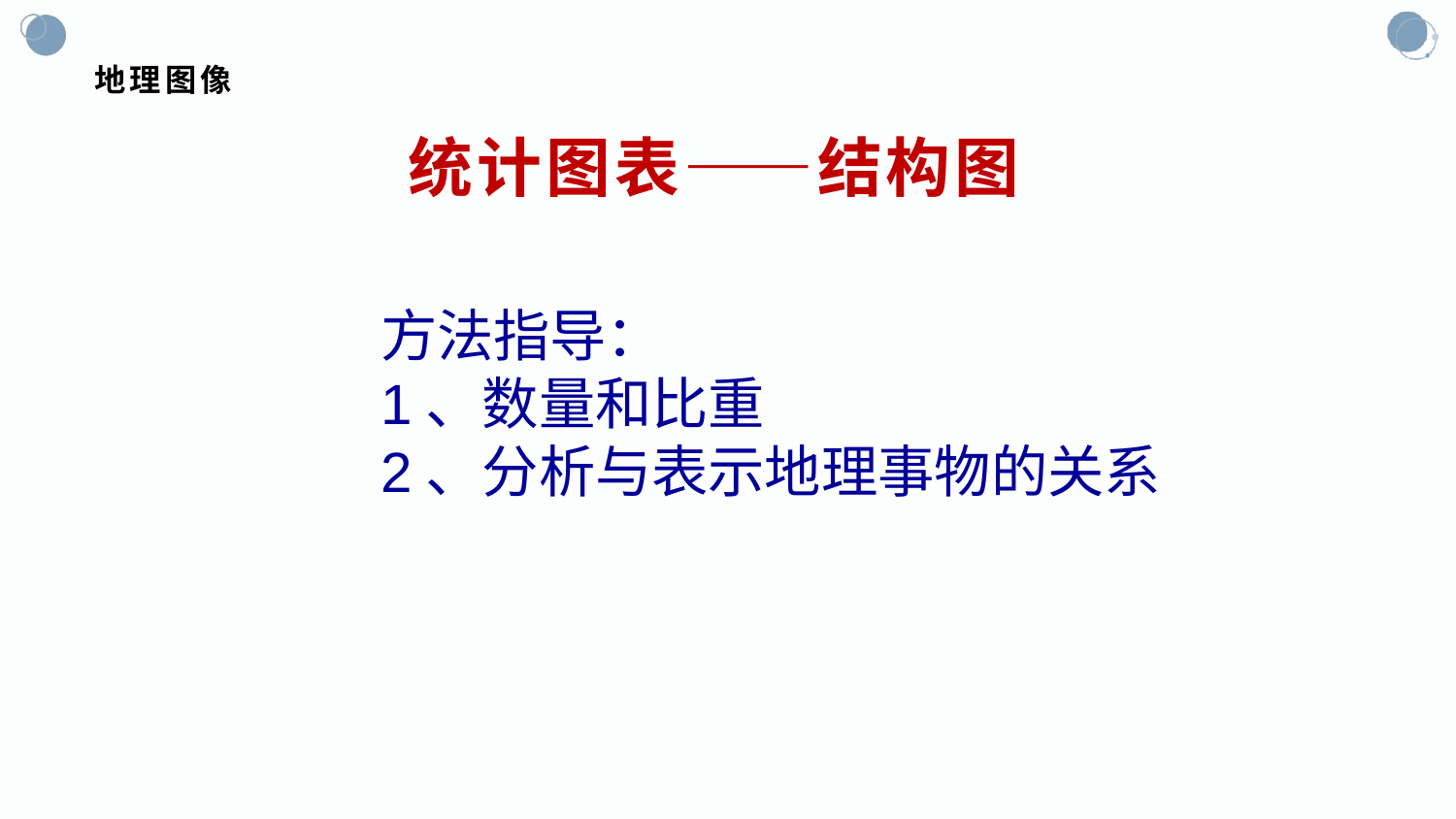

# 地理图像
统计图表——结构图
方法指导：
1、数量和比重
2、分析与表示地理事物的关系